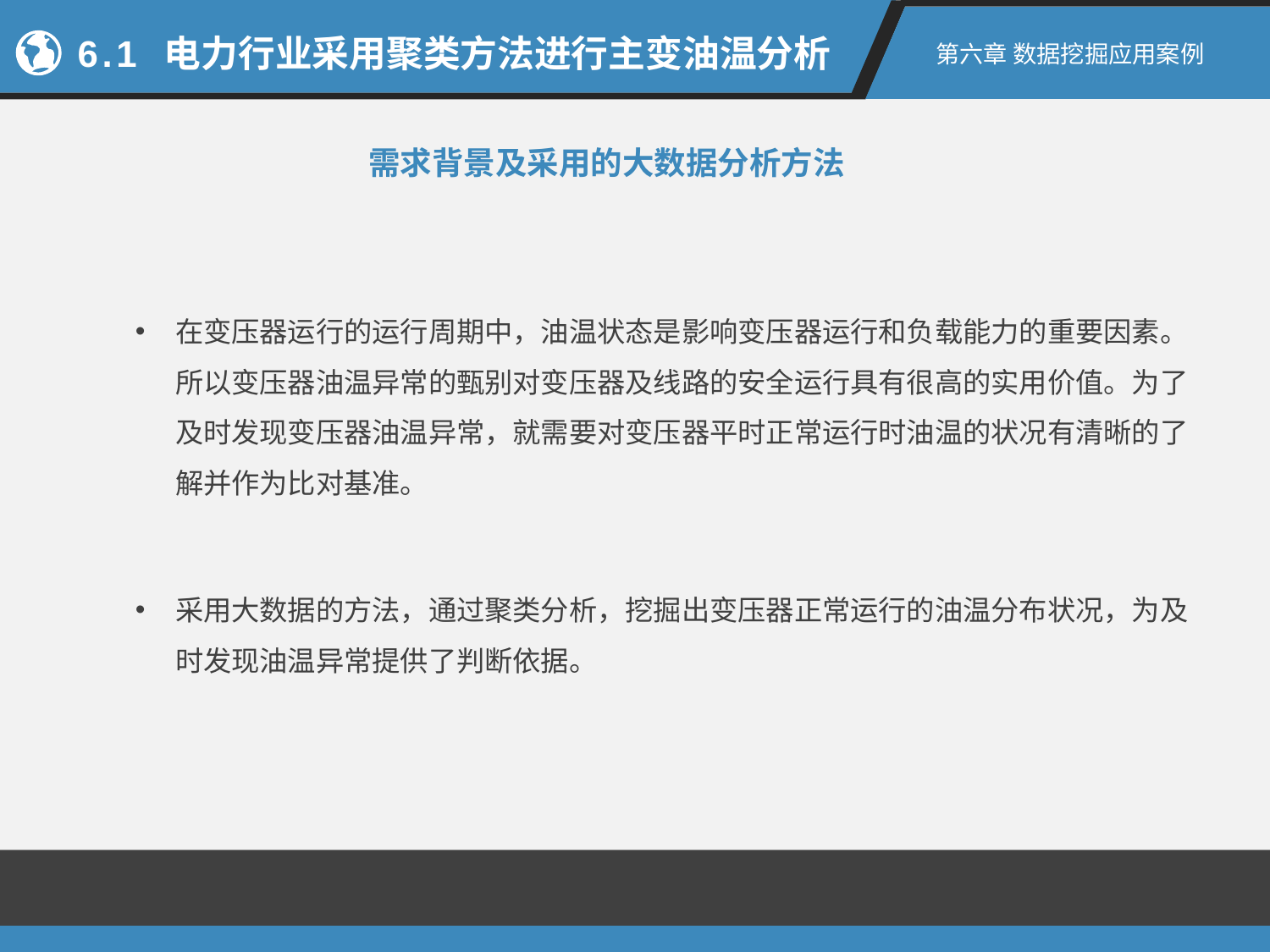

6.1 电力行业采用聚类方法进行主变油温分析

第六章 数据挖掘应用案例
需求背景及采用的大数据分析方法
在变压器运行的运行周期中，油温状态是影响变压器运行和负载能力的重要因素。所以变压器油温异常的甄别对变压器及线路的安全运行具有很高的实用价值。为了及时发现变压器油温异常，就需要对变压器平时正常运行时油温的状况有清晰的了解并作为比对基准。

采用大数据的方法，通过聚类分析，挖掘出变压器正常运行的油温分布状况，为及时发现油温异常提供了判断依据。